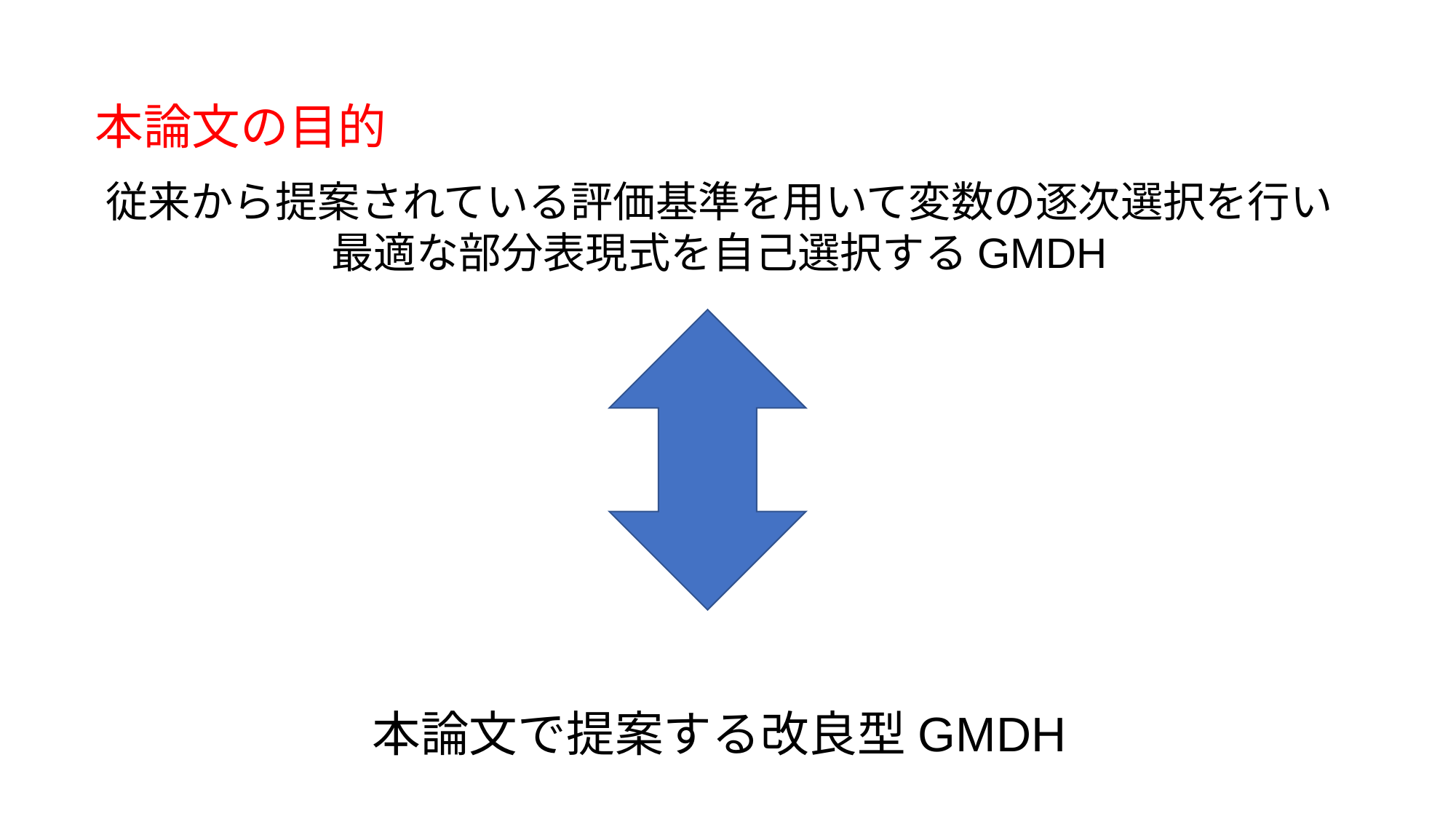

本論文の目的
従来から提案されている評価基準を用いて変数の逐次選択を行い
最適な部分表現式を自己選択するGMDH

本論文で提案する改良型GMDH